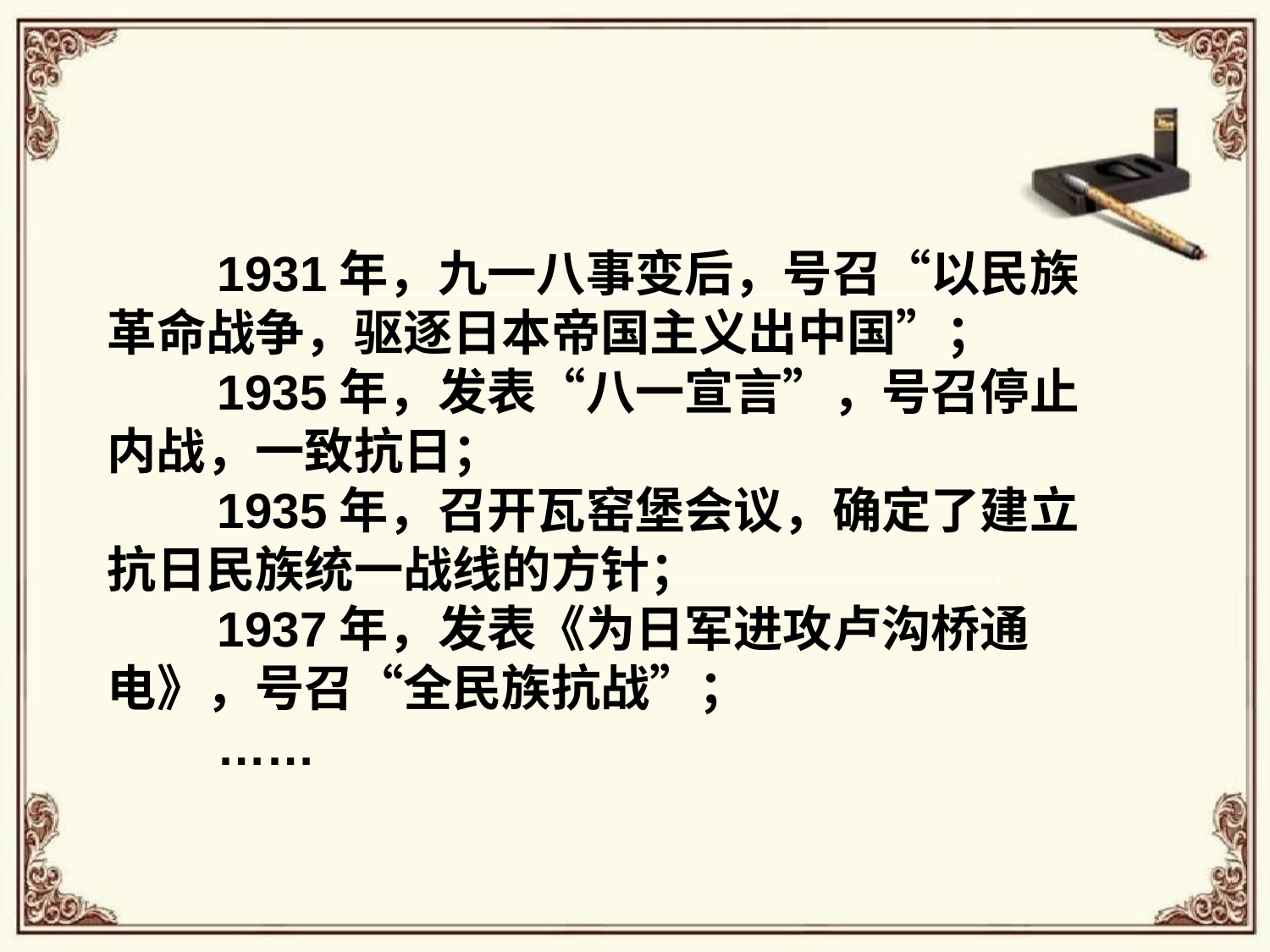

1931年，九一八事变后，号召“以民族革命战争，驱逐日本帝国主义出中国”；
        1935年，发表“八一宣言”，号召停止内战，一致抗日；
        1935年，召开瓦窑堡会议，确定了建立抗日民族统一战线的方针；
        1937年，发表《为日军进攻卢沟桥通电》，号召“全民族抗战”；
        ……